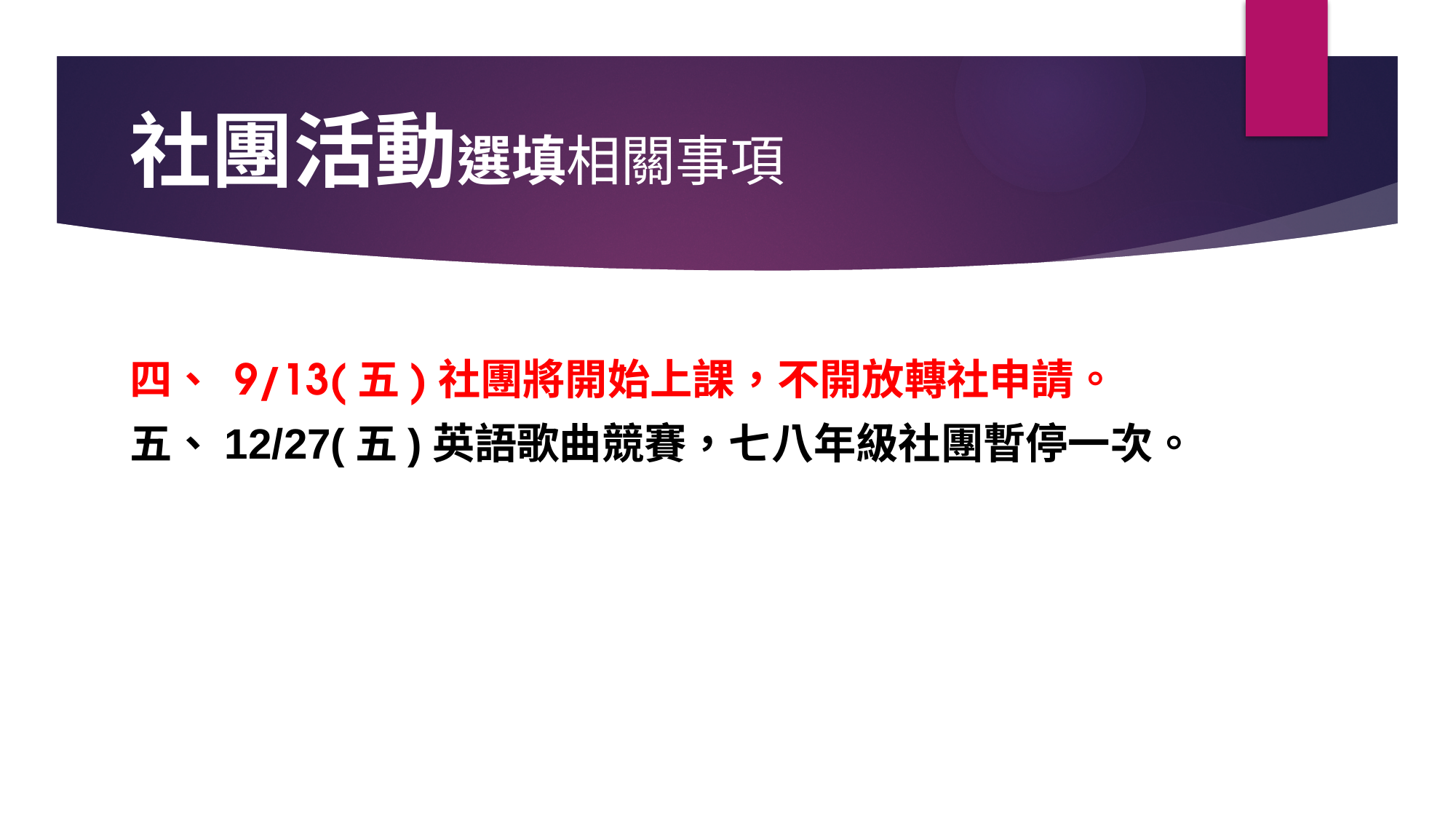

# 社團活動選填相關事項

四、 9/13(五)社團將開始上課，不開放轉社申請。
五、12/27(五)英語歌曲競賽，七八年級社團暫停一次。